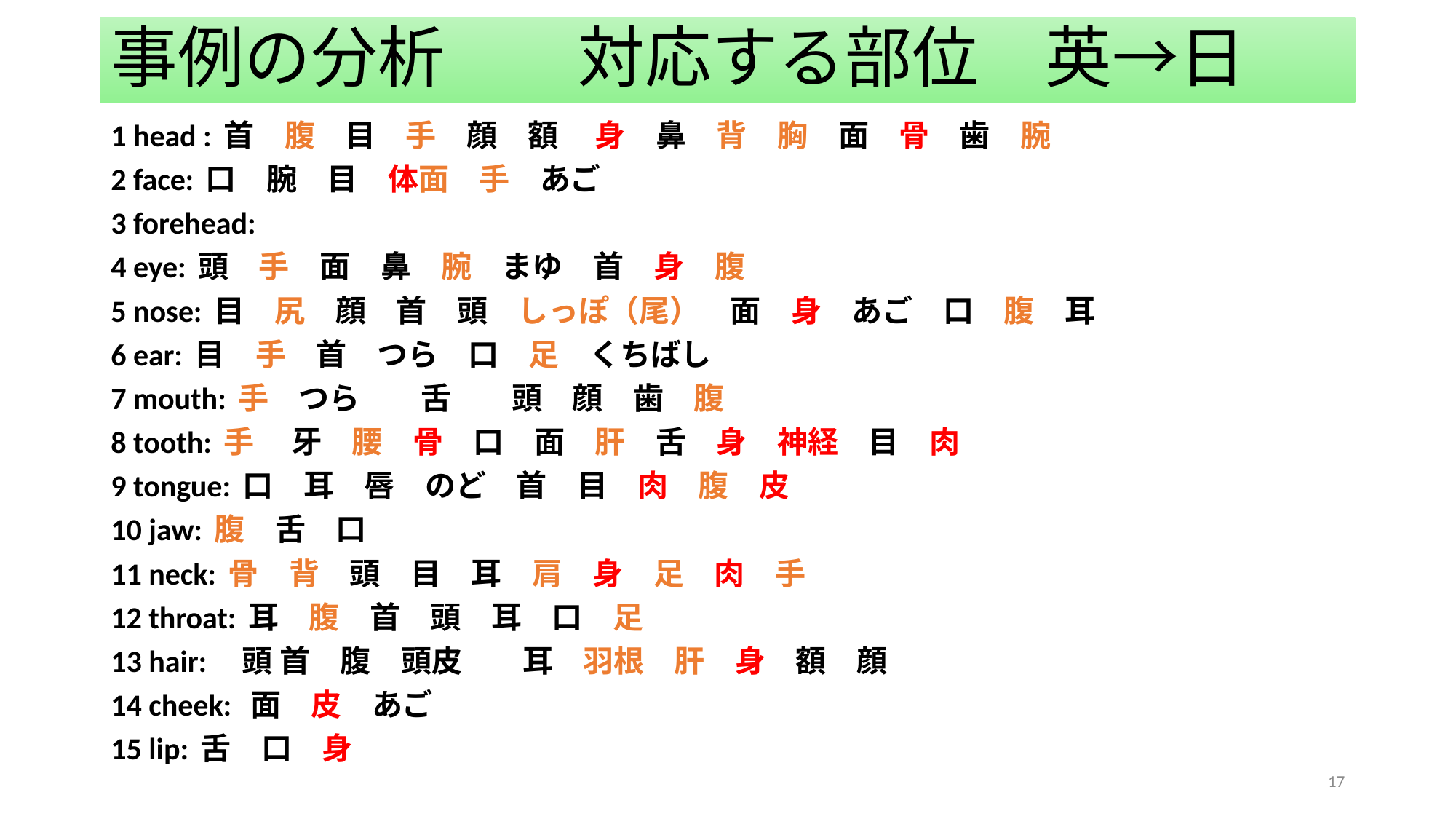

# 事例の分析　　対応する部位　英→日
1 head : 首　腹　目　手　顔　額 　身　鼻　背　胸　面　骨　歯　腕
2 face: 口　腕　目　体面　手　あご
3 forehead:
4 eye: 頭　手　面　鼻　腕　まゆ　首　身　腹
5 nose: 目　尻　顔　首　頭　しっぽ（尾）　面　身　あご　口　腹　耳
6 ear: 目　手　首　つら　口　足　くちばし
7 mouth: 手　つら　　舌　　頭　顔　歯　腹
8 tooth: 手 　牙　腰　骨　口　面　肝　舌　身　神経　目　肉
9 tongue: 口　耳　唇　のど　首　目　肉　腹　皮
10 jaw: 腹　舌　口
11 neck: 骨　背　頭　目　耳　肩　身　足　肉　手
12 throat: 耳　腹　首　頭　耳　口　足
13 hair:　頭 首　腹　頭皮　　耳　羽根　肝　身　額　顔
14 cheek:  面　皮　あご
15 lip: 舌　口　身

17